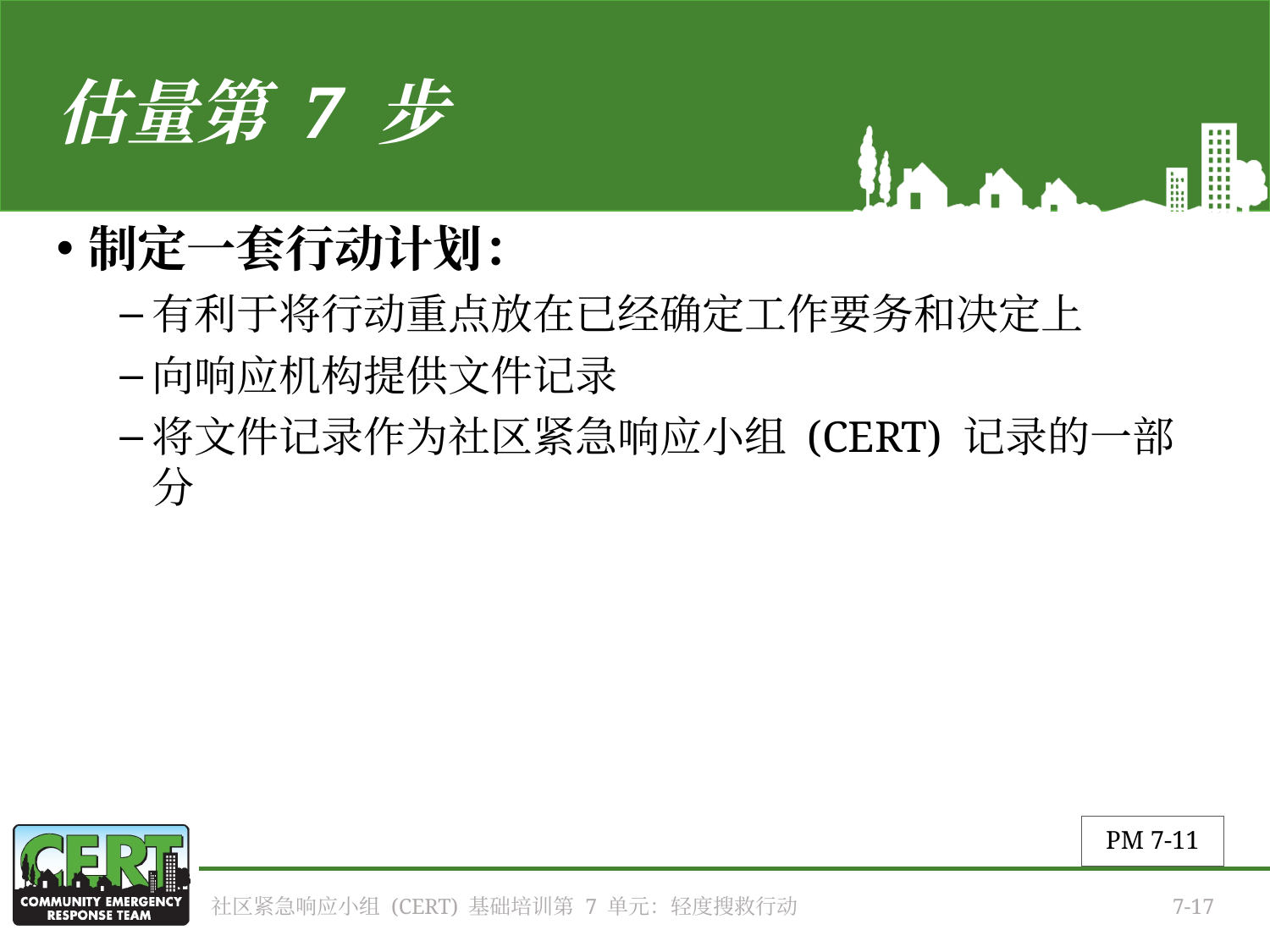

# 估量第 7 步
制定一套行动计划：
有利于将行动重点放在已经确定工作要务和决定上
向响应机构提供文件记录
将文件记录作为社区紧急响应小组 (CERT) 记录的一部分
PM 7-11
社区紧急响应小组 (CERT) 基础培训第 7 单元：轻度搜救行动
7-17